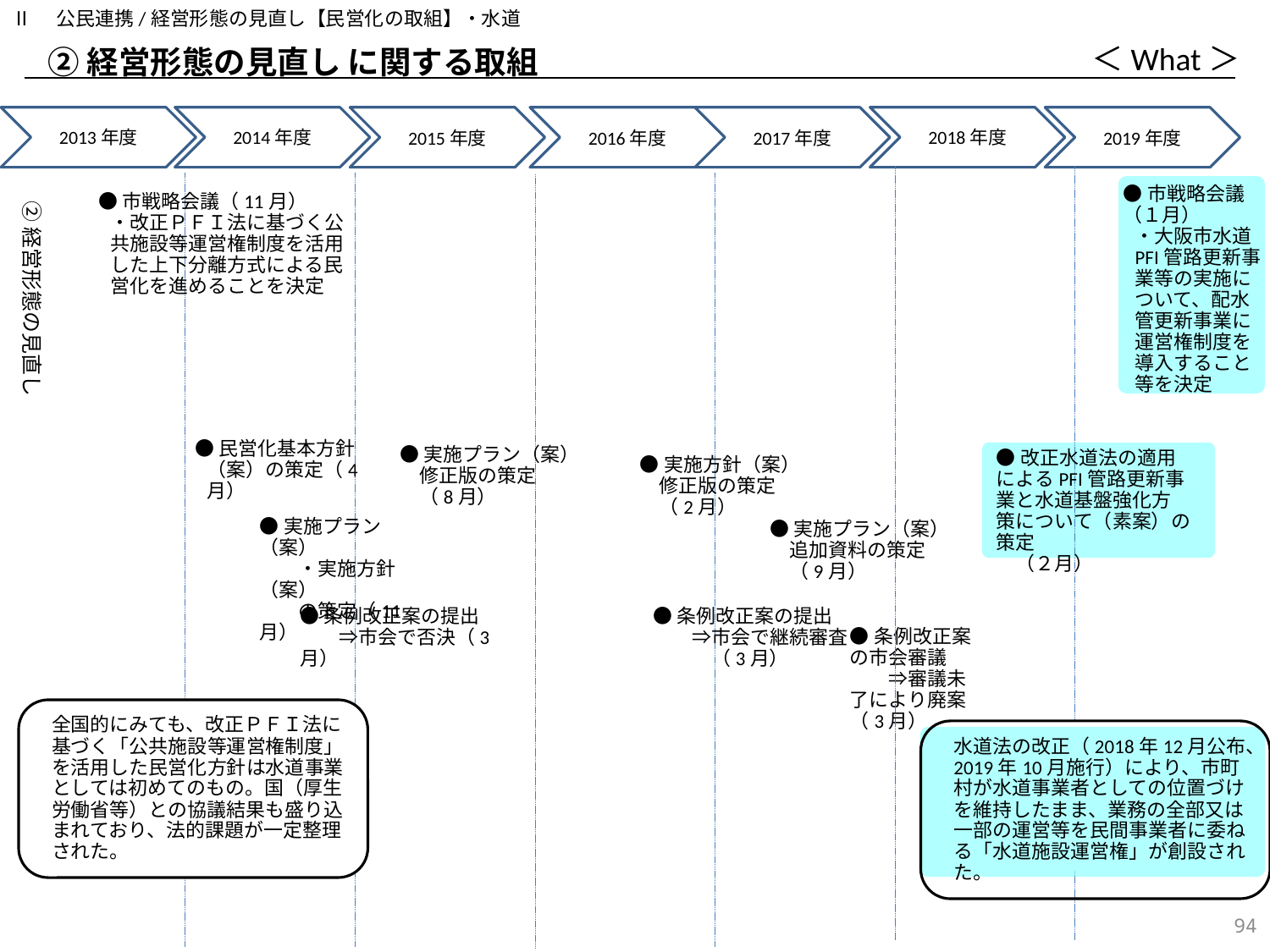

Ⅱ　公民連携/経営形態の見直し【民営化の取組】・水道
＜What＞
②経営形態の見直し に関する取組
2014年度
2018年度
2013年度
2015年度
2016年度
2017年度
2019年度

②経営形態の見直し
●市戦略会議　（１月）
・大阪市水道PFI管路更新事業等の実施について、配水管更新事業に運営権制度を導入すること等を決定
●市戦略会議（11月）
・改正ＰＦＩ法に基づく公共施設等運営権制度を活用した上下分離方式による民営化を進めることを決定
●民営化基本方針（案）の策定（4月）
●実施プラン（案）
　修正版の策定
　（8月）

●改正水道法の適用によるPFI管路更新事業と水道基盤強化方策について（素案）の策定
　（２月）
●実施方針（案）
　修正版の策定
　（2月）
●実施プラン（案）
　　・実施方針（案）
　　の策定（11月）
●実施プラン（案）
　追加資料の策定
　（9月）
●条例改正案の提出
　　⇒市会で否決（3月）
●条例改正案の提出
　　⇒市会で継続審査
　　　（3月）
●条例改正案の市会審議
　　⇒審議未了により廃案
（3月）
全国的にみても、改正ＰＦＩ法に基づく「公共施設等運営権制度」を活用した民営化方針は水道事業としては初めてのもの。国（厚生労働省等）との協議結果も盛り込まれており、法的課題が一定整理された。
水道法の改正（2018年12月公布、2019年10月施行）により、市町村が水道事業者としての位置づけを維持したまま、業務の全部⼜は⼀部の運営等を⺠間事業者に委ねる「水道施設運営権」が創設された。

94